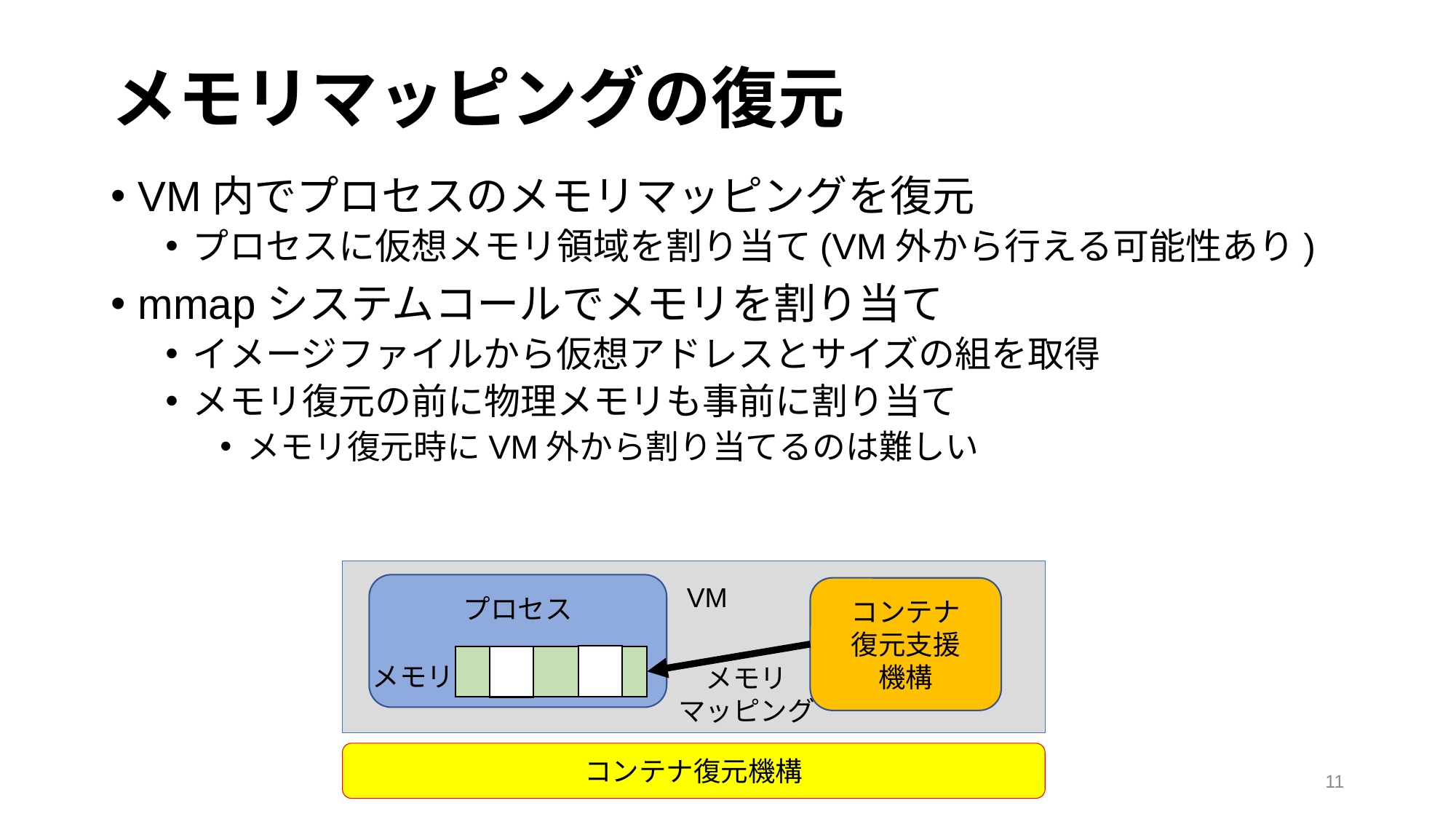

# メモリマッピングの復元
VM内でプロセスのメモリマッピングを復元
プロセスに仮想メモリ領域を割り当て(VM外から行える可能性あり)
mmapシステムコールでメモリを割り当て
イメージファイルから仮想アドレスとサイズの組を取得
メモリ復元の前に物理メモリも事前に割り当て
メモリ復元時にVM外から割り当てるのは難しい

プロセス

VM
コンテナ
復元支援
機構

メモリ
メモリ
マッピング
コンテナ復元機構
11